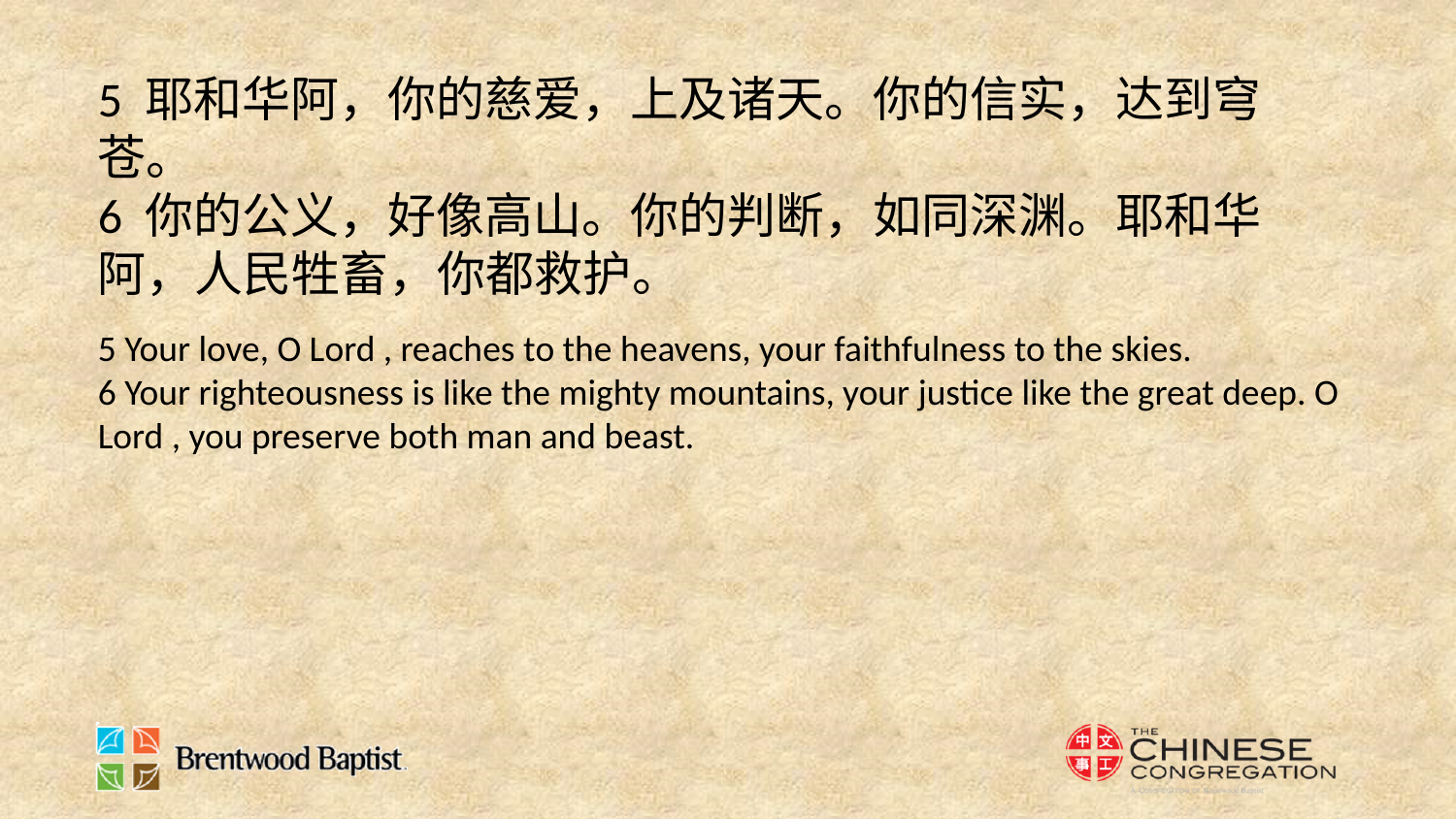

5 耶和华阿，你的慈爱，上及诸天。你的信实，达到穹苍。
6 你的公义，好像高山。你的判断，如同深渊。耶和华阿，人民牲畜，你都救护。

5 Your love, O Lord , reaches to the heavens, your faithfulness to the skies.
6 Your righteousness is like the mighty mountains, your justice like the great deep. O Lord , you preserve both man and beast.